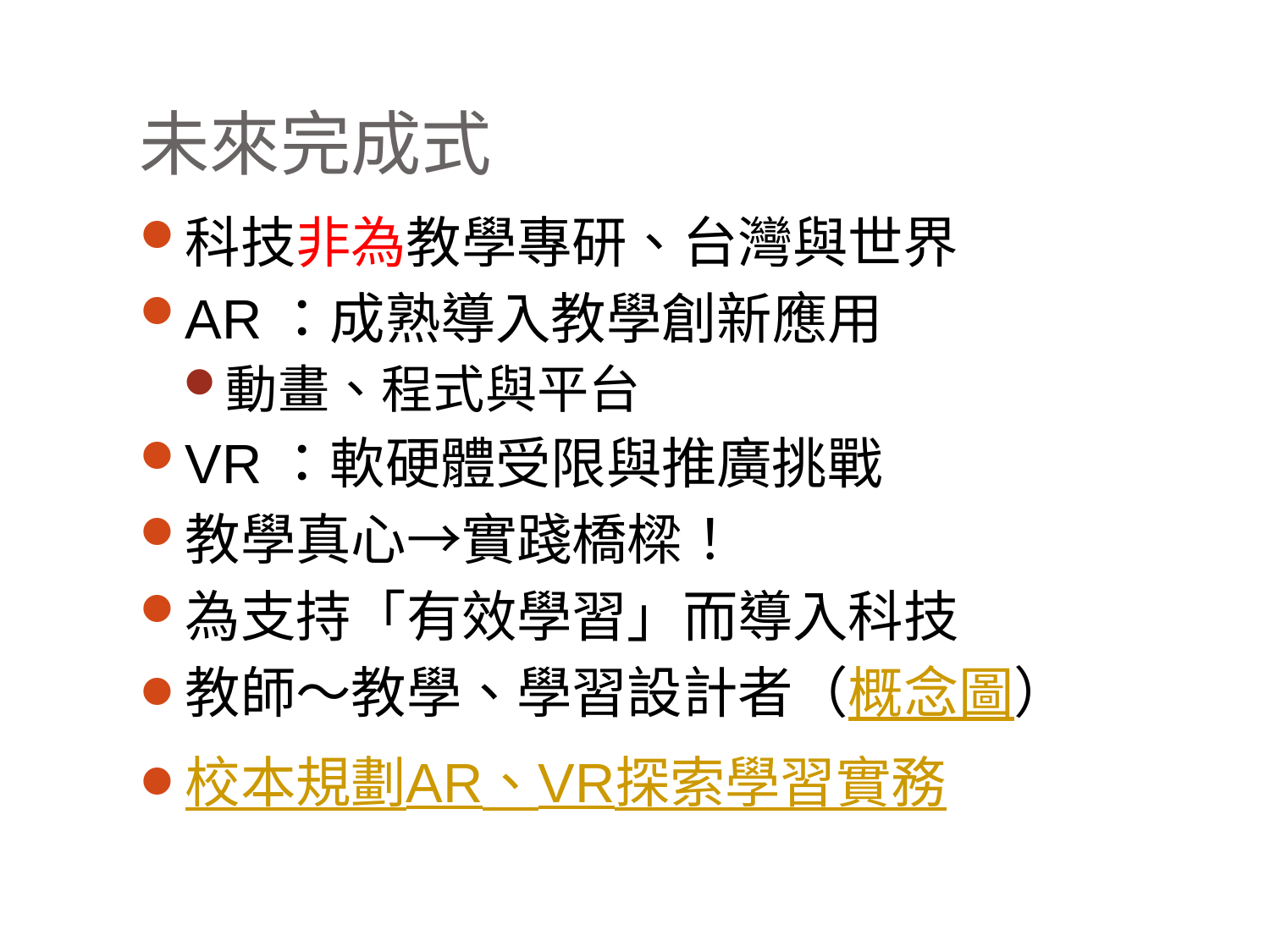

# 未來完成式
科技非為教學專研、台灣與世界
AR：成熟導入教學創新應用
動畫、程式與平台
VR：軟硬體受限與推廣挑戰
教學真心→實踐橋樑！
為支持「有效學習」而導入科技
教師～教學、學習設計者（概念圖）
校本規劃AR、VR探索學習實務